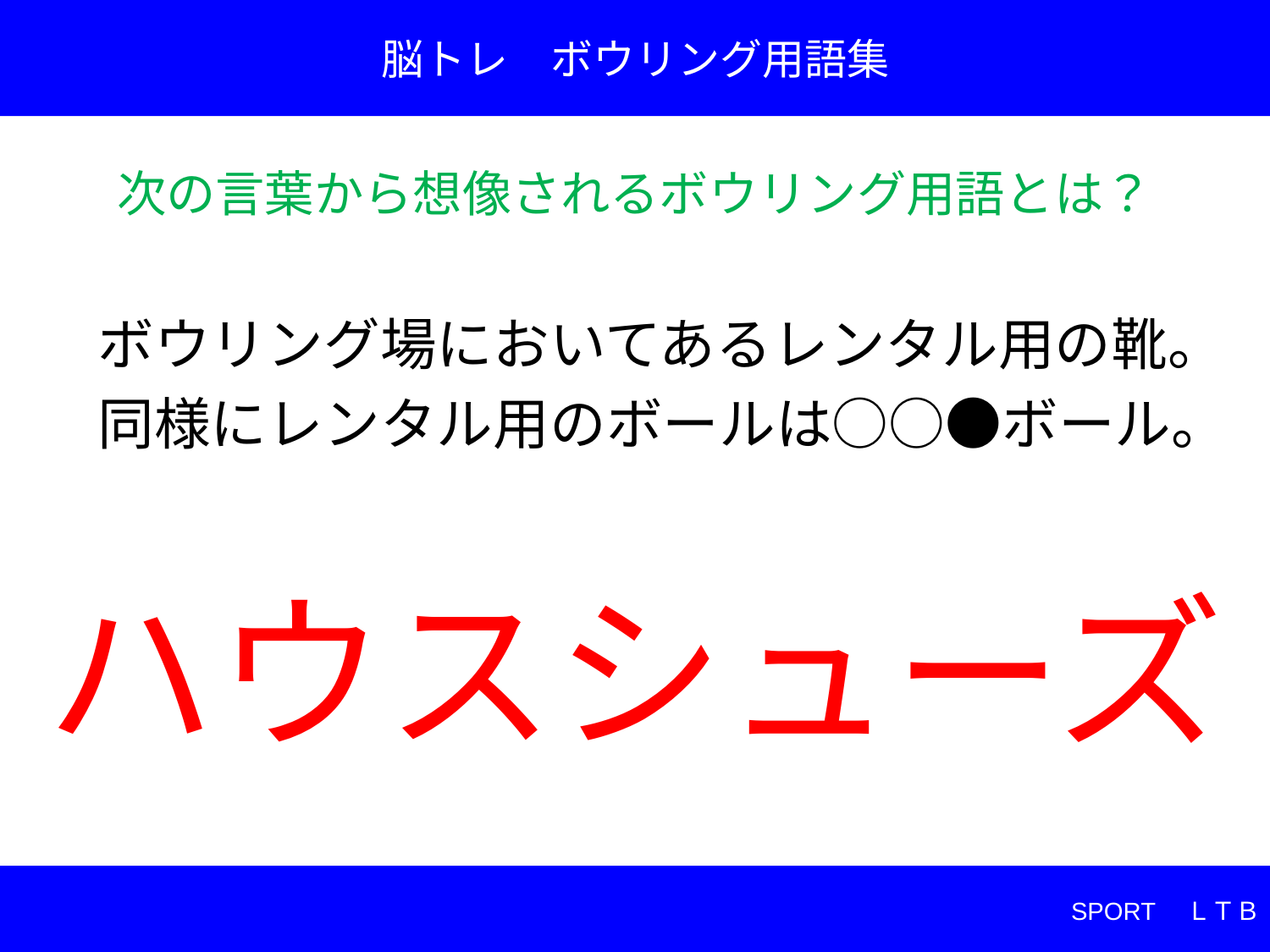

脳トレ　ボウリング用語集
次の言葉から想像されるボウリング用語とは？
ボウリング場においてあるレンタル用の靴。
同様にレンタル用のボールは○○●ボール。
# ハウスシューズ
SPORT　ＬＴＢ